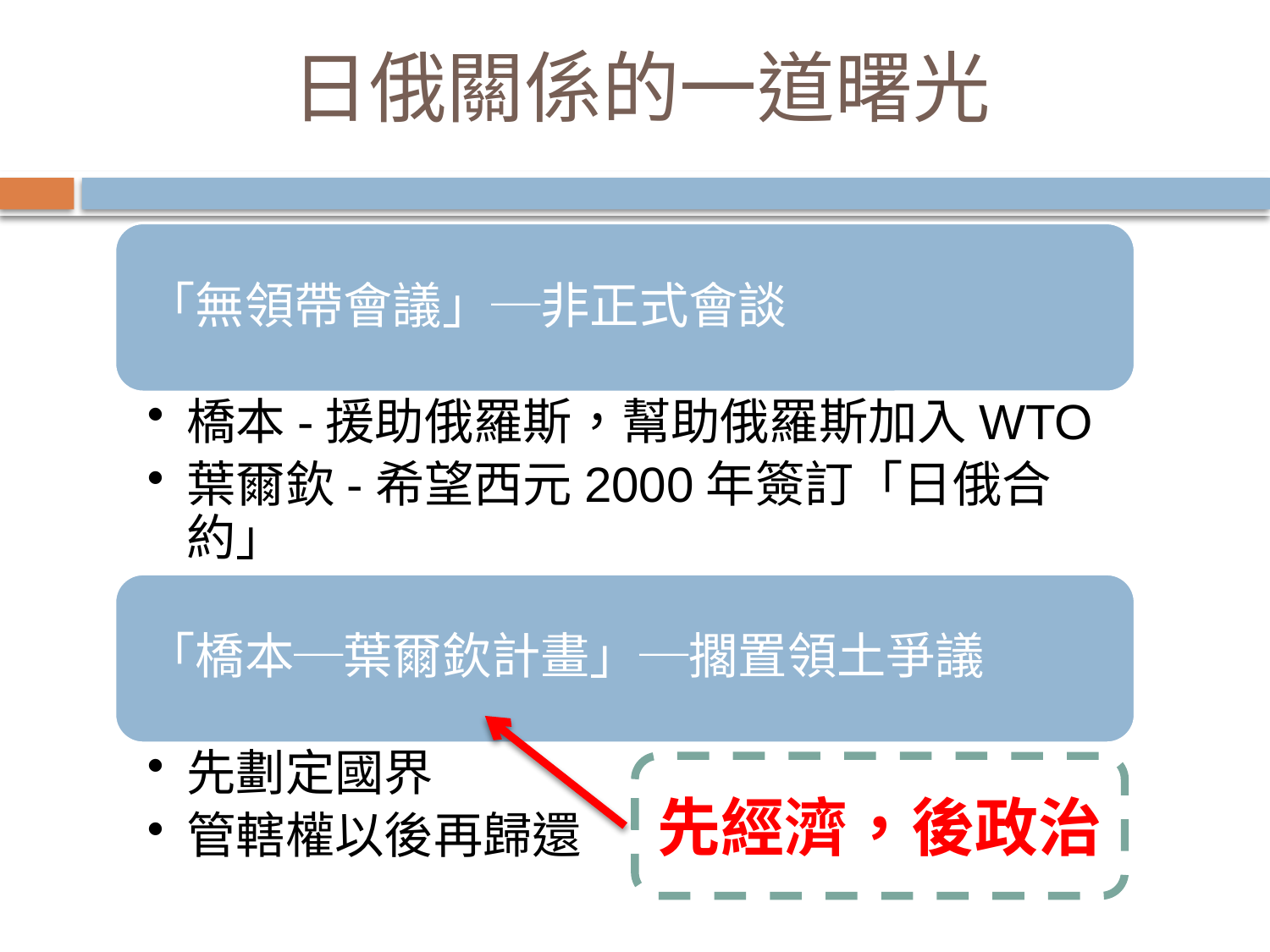

# 日俄關係的一道曙光
「無領帶會議」─非正式會談
橋本-援助俄羅斯，幫助俄羅斯加入WTO
葉爾欽-希望西元2000年簽訂「日俄合約」
「橋本─葉爾欽計畫」─擱置領土爭議
先劃定國界
管轄權以後再歸還
先經濟，後政治